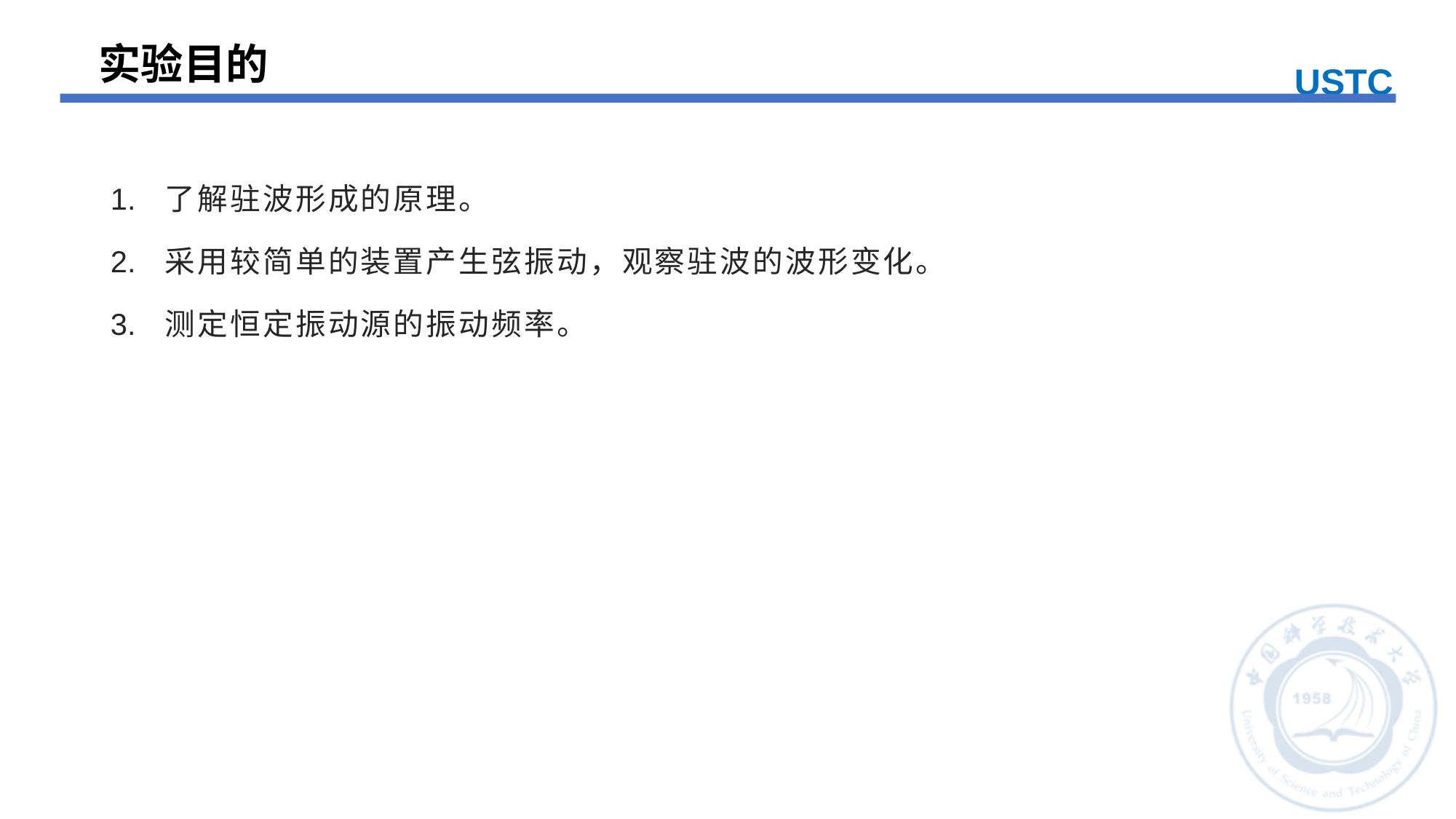

实验目的
USTC

了解驻波形成的原理。
采用较简单的装置产生弦振动，观察驻波的波形变化。
测定恒定振动源的振动频率。